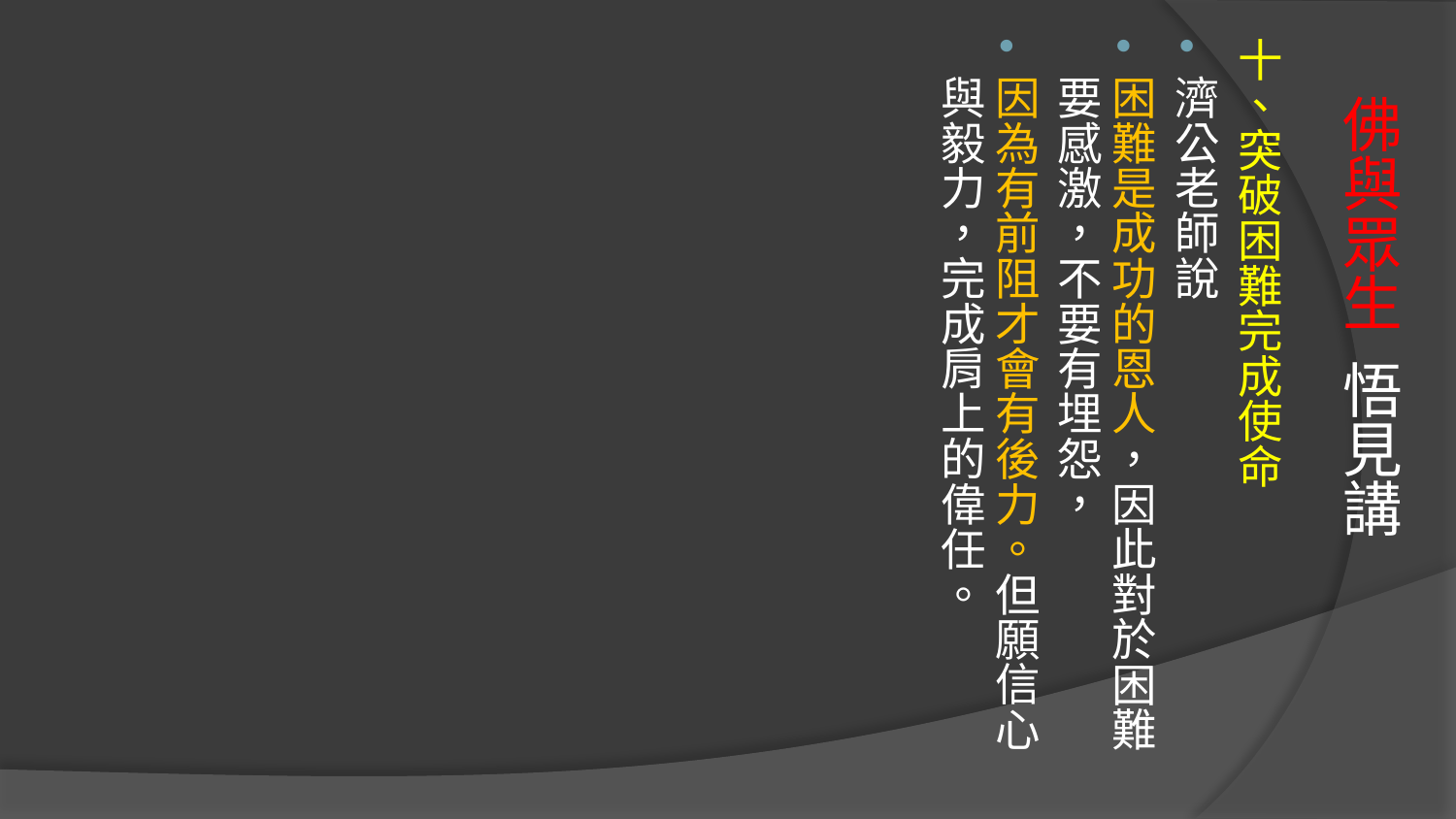

十、突破困難完成使命
濟公老師說
困難是成功的恩人，因此對於困難要感激，不要有埋怨，
因為有前阻才會有後力。但願信心與毅力，完成肩上的偉任。

# 佛與眾生  悟見講